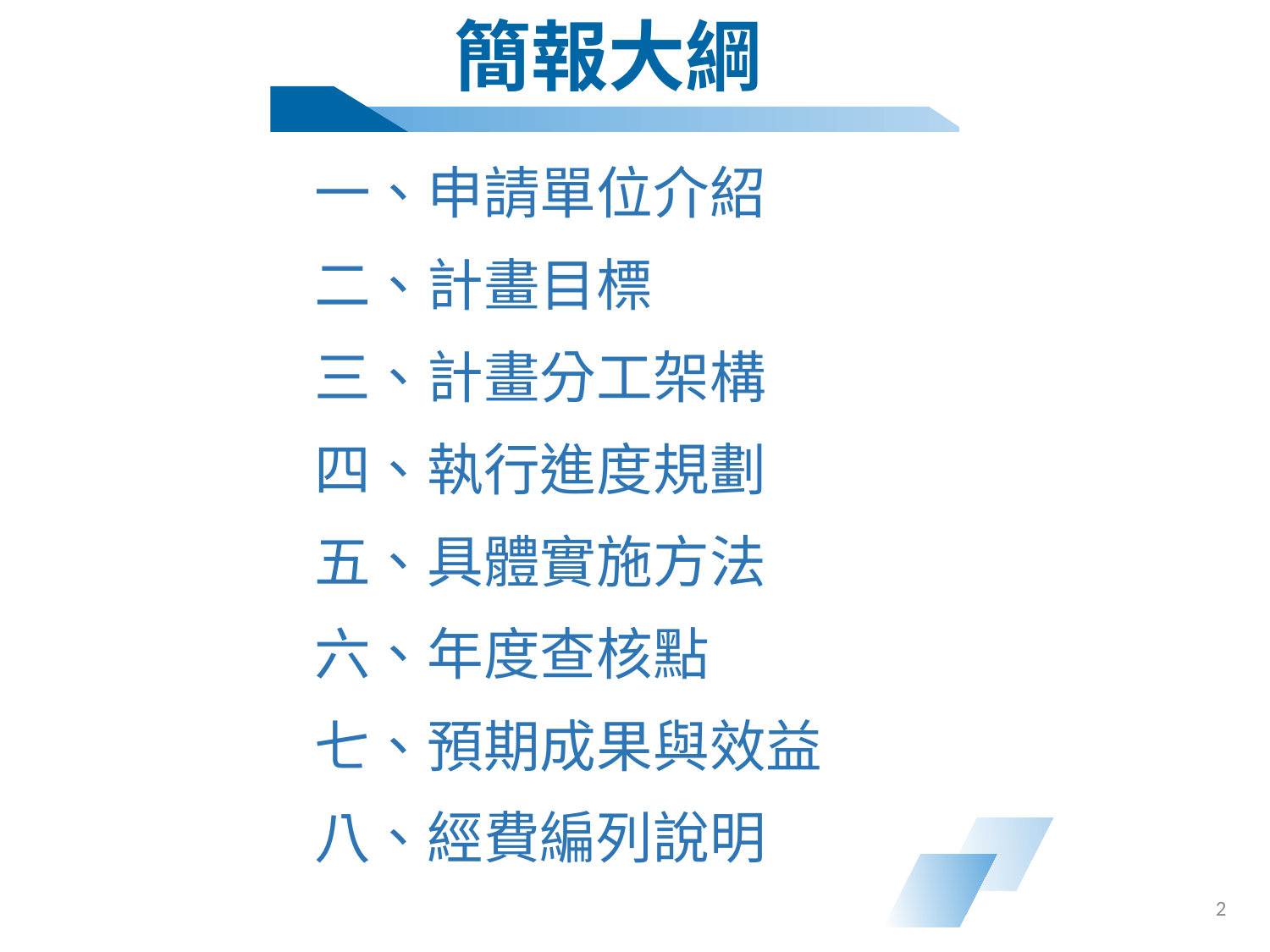

# 簡報大綱

一、申請單位介紹
二、計畫目標
三、計畫分工架構
四、執行進度規劃
五、具體實施方法
六、年度查核點
七、預期成果與效益
八、經費編列說明

2